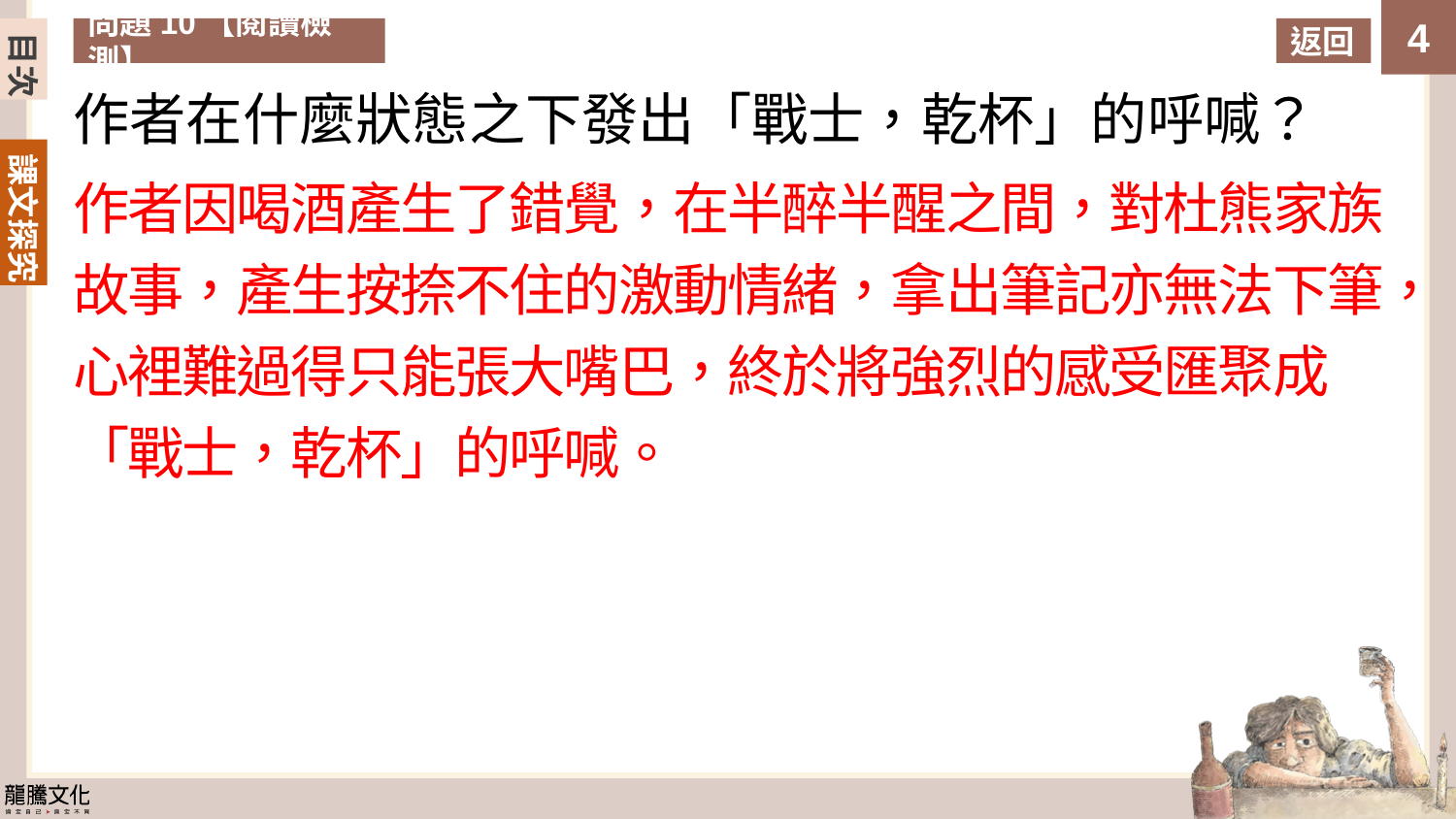

目次
問題10【閱讀檢測】
返回
作者在什麼狀態之下發出「戰士，乾杯」的呼喊？
作者因喝酒產生了錯覺，在半醉半醒之間，對杜熊家族故事，產生按捺不住的激動情緒，拿出筆記亦無法下筆，心裡難過得只能張大嘴巴，終於將強烈的感受匯聚成「戰士，乾杯」的呼喊。